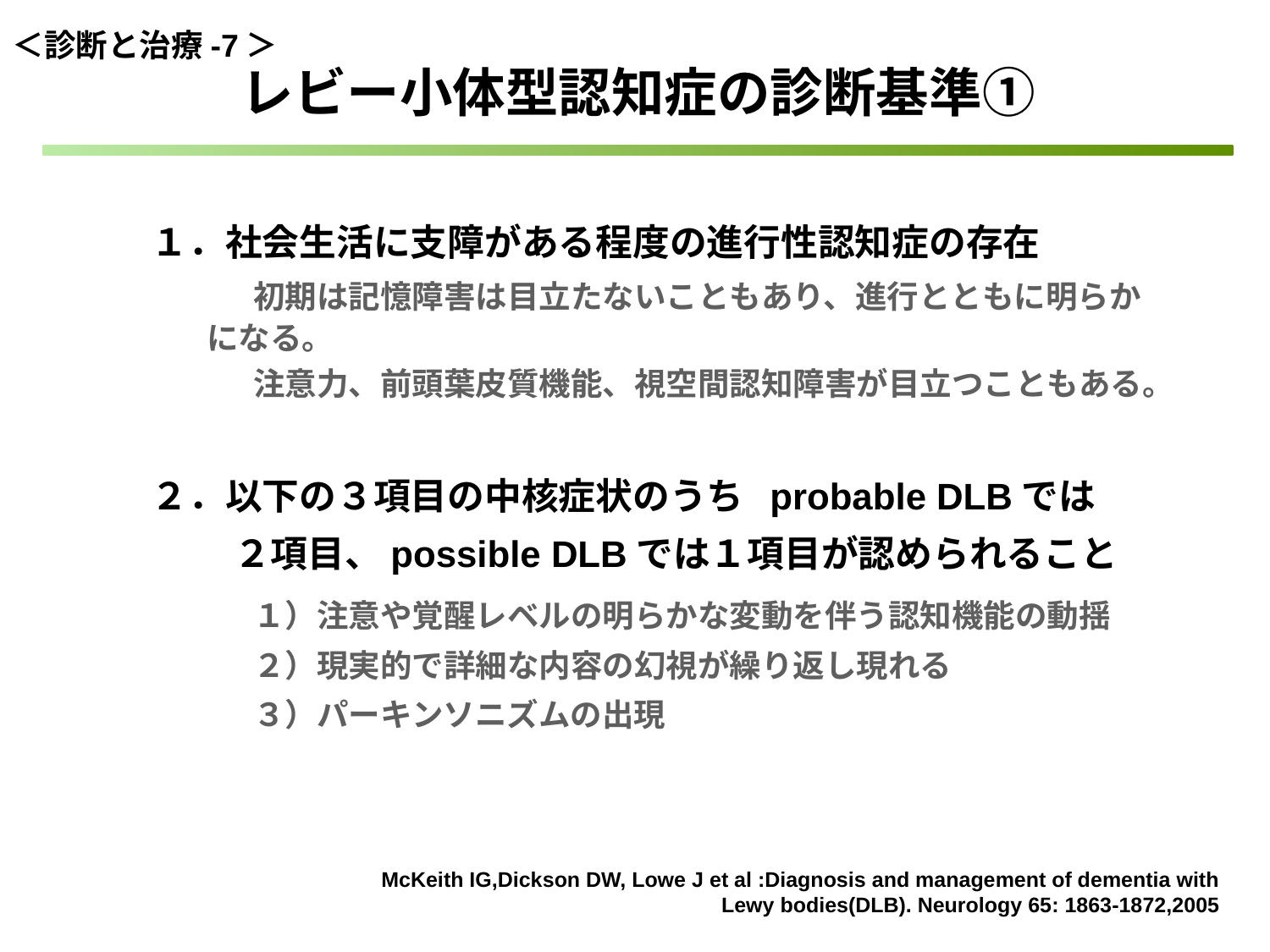

＜診断と治療-7＞
レビー小体型認知症の診断基準①

１．社会生活に支障がある程度の進行性認知症の存在
　　　 初期は記憶障害は目立たないこともあり、進行とともに明らかになる。
　　　 注意力、前頭葉皮質機能、視空間認知障害が目立つこともある。

２．以下の３項目の中核症状のうち　probable DLBでは
　　 ２項目、possible DLBでは１項目が認められること
　　　 １）注意や覚醒レベルの明らかな変動を伴う認知機能の動揺
　　 　２）現実的で詳細な内容の幻視が繰り返し現れる
　　　 ３）パーキンソニズムの出現
McKeith IG,Dickson DW, Lowe J et al :Diagnosis and management of dementia with Lewy bodies(DLB). Neurology 65: 1863-1872,2005